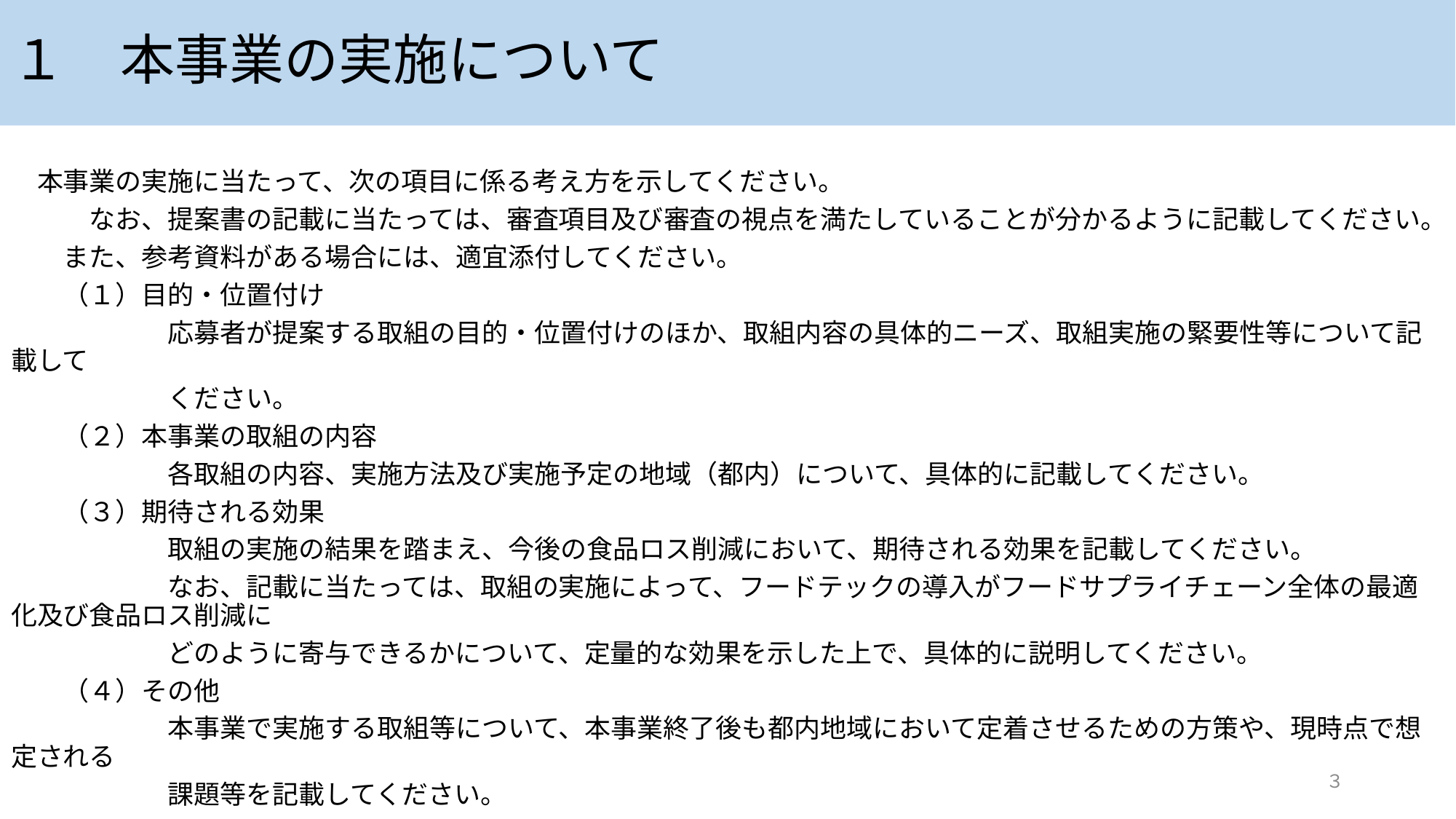

１　本事業の実施について

　本事業の実施に当たって、次の項目に係る考え方を示してください。
　　　なお、提案書の記載に当たっては、審査項目及び審査の視点を満たしていることが分かるように記載してください。
　　また、参考資料がある場合には、適宜添付してください。
　　（１）目的・位置付け
　　　　　　応募者が提案する取組の目的・位置付けのほか、取組内容の具体的ニーズ、取組実施の緊要性等について記載して
　　　　　　ください。
　　（２）本事業の取組の内容
　　　　　　各取組の内容、実施方法及び実施予定の地域（都内）について、具体的に記載してください。
　　（３）期待される効果
　　　　　　取組の実施の結果を踏まえ、今後の食品ロス削減において、期待される効果を記載してください。
　　　　　　なお、記載に当たっては、取組の実施によって、フードテックの導入がフードサプライチェーン全体の最適化及び食品ロス削減に
　　　　　　どのように寄与できるかについて、定量的な効果を示した上で、具体的に説明してください。
　　（４）その他
　　　　　　本事業で実施する取組等について、本事業終了後も都内地域において定着させるための方策や、現時点で想定される
　　　　　　課題等を記載してください。
３